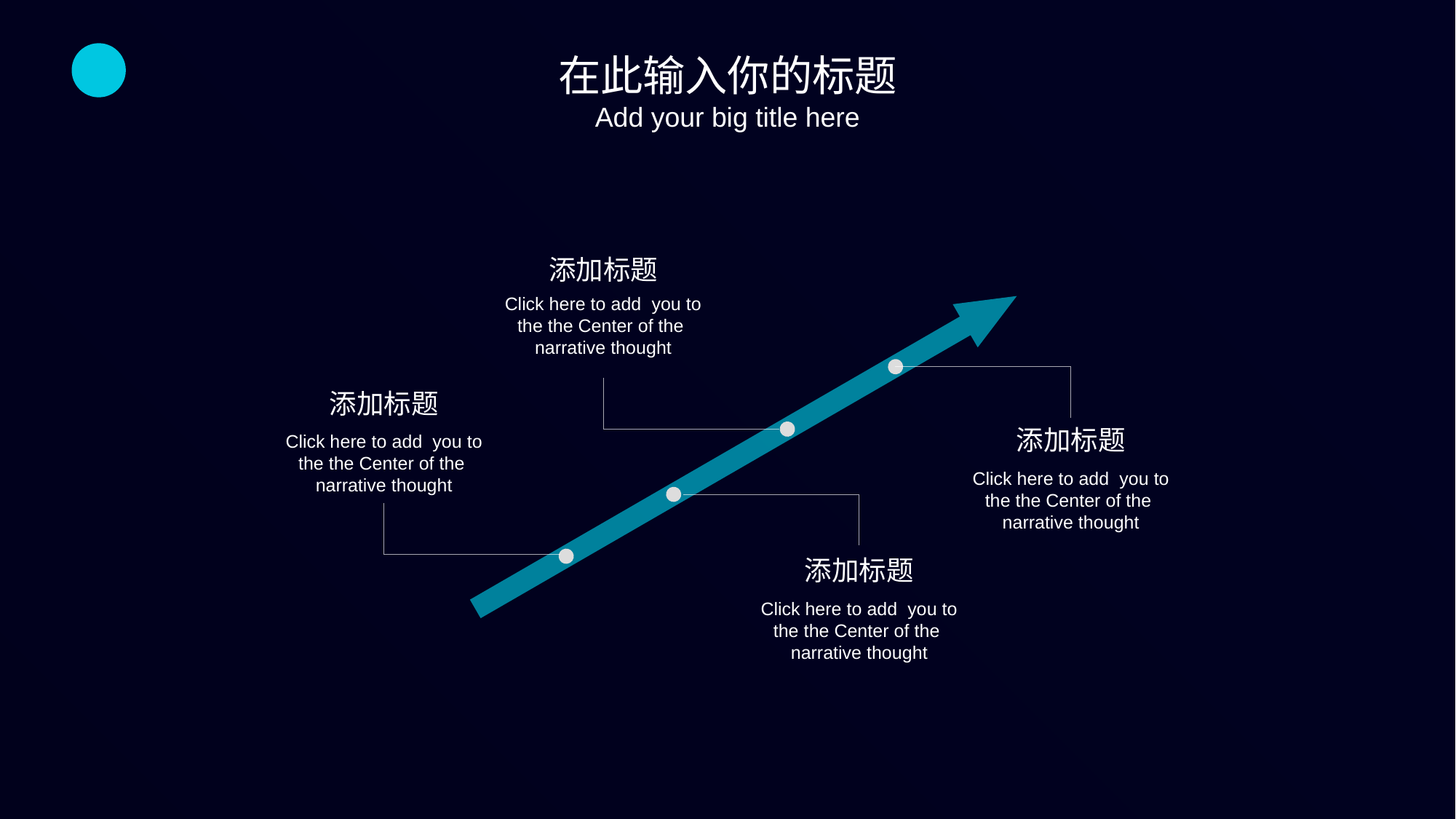

在此输入你的标题
Add your big title here
添加标题

添加标题
添加标题

添加标题
Click here to add  you to the the Center of the  narrative thought
Click here to add  you to the the Center of the  narrative thought
Click here to add  you to the the Center of the  narrative thought
Click here to add  you to the the Center of the  narrative thought